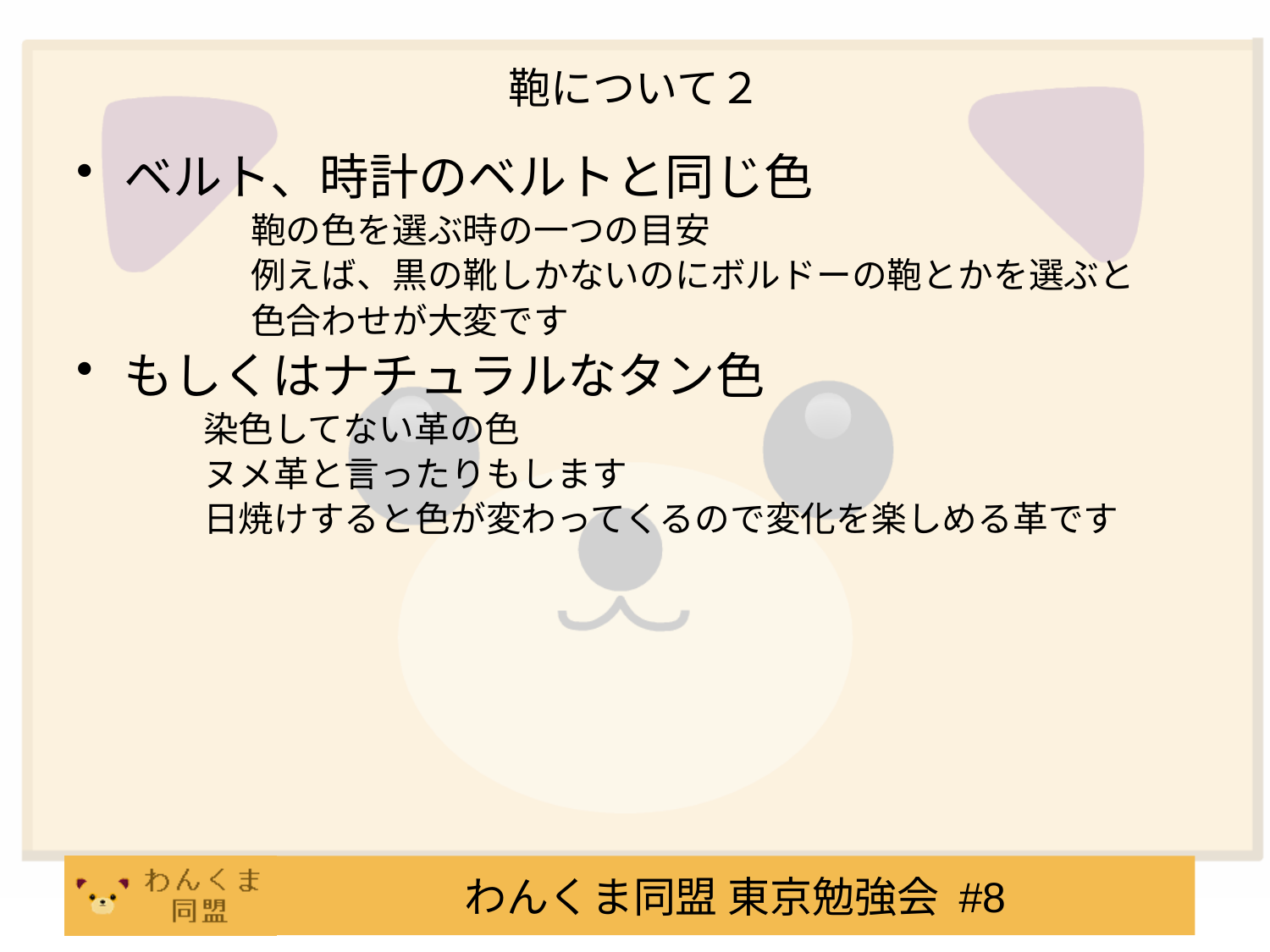

# 鞄について２
ベルト、時計のベルトと同じ色
		鞄の色を選ぶ時の一つの目安
		例えば、黒の靴しかないのにボルドーの鞄とかを選ぶと
		色合わせが大変です
もしくはナチュラルなタン色
染色してない革の色
ヌメ革と言ったりもします
日焼けすると色が変わってくるので変化を楽しめる革です